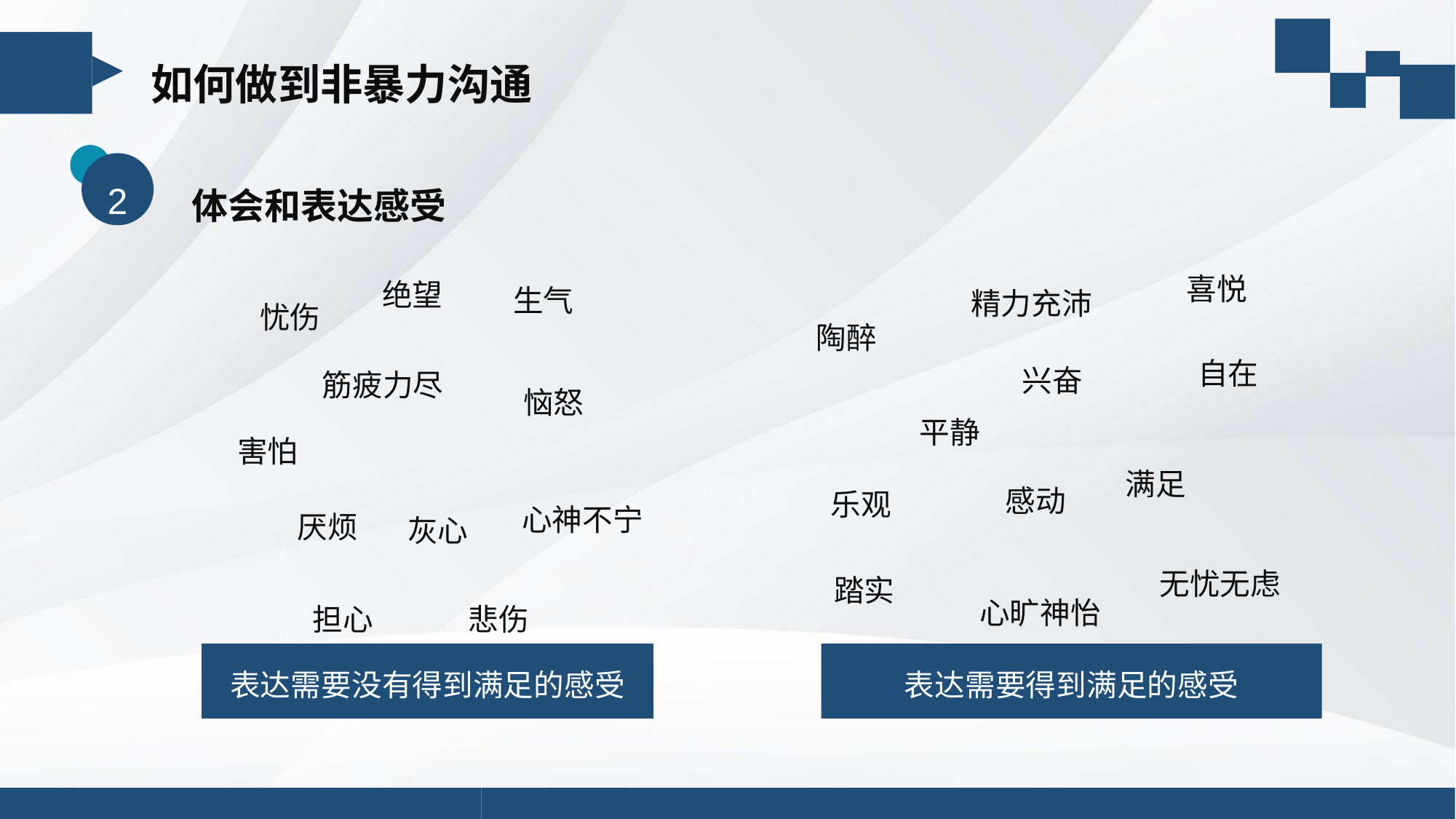

如何做到非暴力沟通

2
体会和表达感受
喜悦
精力充沛
陶醉
自在
兴奋
平静
满足
感动
乐观
无忧无虑
踏实
心旷神怡
绝望
生气
忧伤
筋疲力尽
恼怒
害怕
心神不宁
厌烦
灰心
担心
悲伤
表达需要没有得到满足的感受
表达需要得到满足的感受